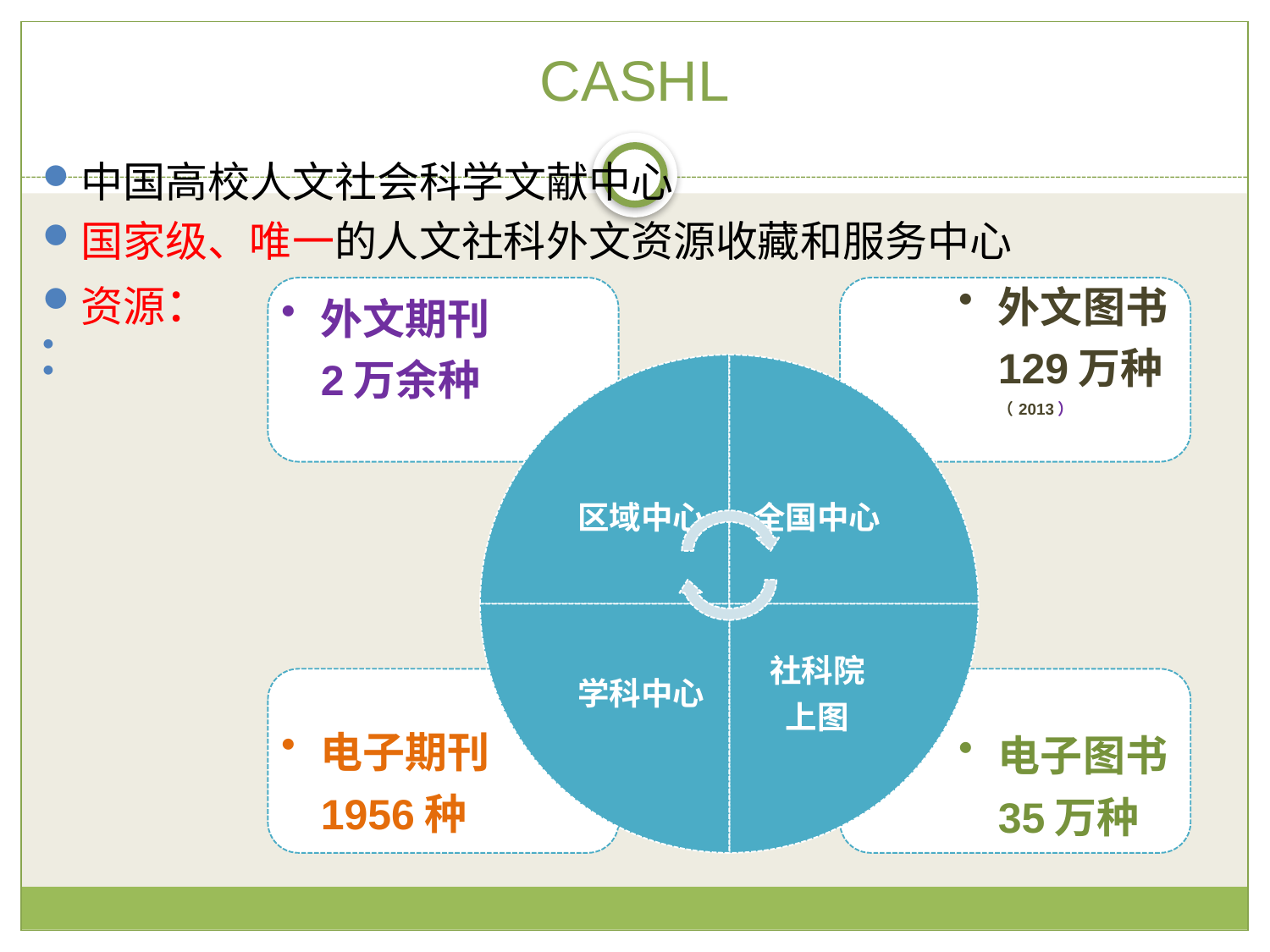

# CASHL
中国高校人文社会科学文献中心
国家级、唯一的人文社科外文资源收藏和服务中心
资源：

区域中心
全国中心
社科院
上图
电子图书35万种
学科中心
电子期刊1956种